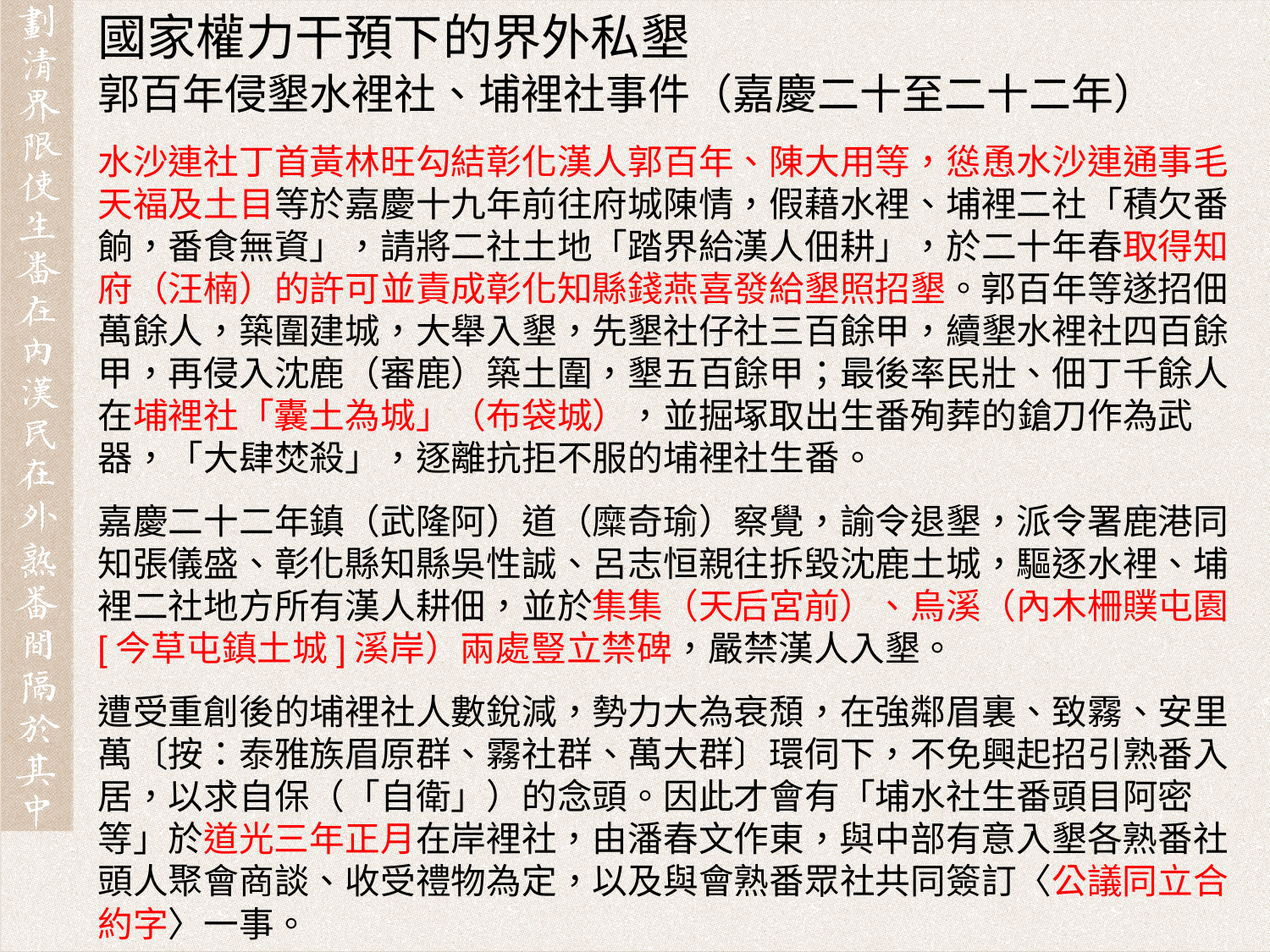

國家權力干預下的界外私墾
郭百年侵墾水裡社、埔裡社事件（嘉慶二十至二十二年）
水沙連社丁首黃林旺勾結彰化漢人郭百年、陳大用等，慫恿水沙連通事毛天福及土目等於嘉慶十九年前往府城陳情，假藉水裡、埔裡二社「積欠番餉，番食無資」，請將二社土地「踏界給漢人佃耕」，於二十年春取得知府（汪楠）的許可並責成彰化知縣錢燕喜發給墾照招墾。郭百年等遂招佃萬餘人，築圍建城，大舉入墾，先墾社仔社三百餘甲，續墾水裡社四百餘甲，再侵入沈鹿（審鹿）築土圍，墾五百餘甲；最後率民壯、佃丁千餘人在埔裡社「囊土為城」（布袋城），並掘塚取出生番殉葬的鎗刀作為武器，「大肆焚殺」，逐離抗拒不服的埔裡社生番。
嘉慶二十二年鎮（武隆阿）道（糜奇瑜）察覺，諭令退墾，派令署鹿港同知張儀盛、彰化縣知縣吳性誠、呂志恒親往拆毀沈鹿土城，驅逐水裡、埔裡二社地方所有漢人耕佃，並於集集（天后宮前）、烏溪（內木柵贌屯園[今草屯鎮土城]溪岸）兩處豎立禁碑，嚴禁漢人入墾。
遭受重創後的埔裡社人數銳減，勢力大為衰頹，在強鄰眉裏、致霧、安里萬〔按：泰雅族眉原群、霧社群、萬大群〕環伺下，不免興起招引熟番入居，以求自保（「自衛」）的念頭。因此才會有「埔水社生番頭目阿密等」於道光三年正月在岸裡社，由潘春文作東，與中部有意入墾各熟番社頭人聚會商談、收受禮物為定，以及與會熟番眾社共同簽訂〈公議同立合約字〉一事。